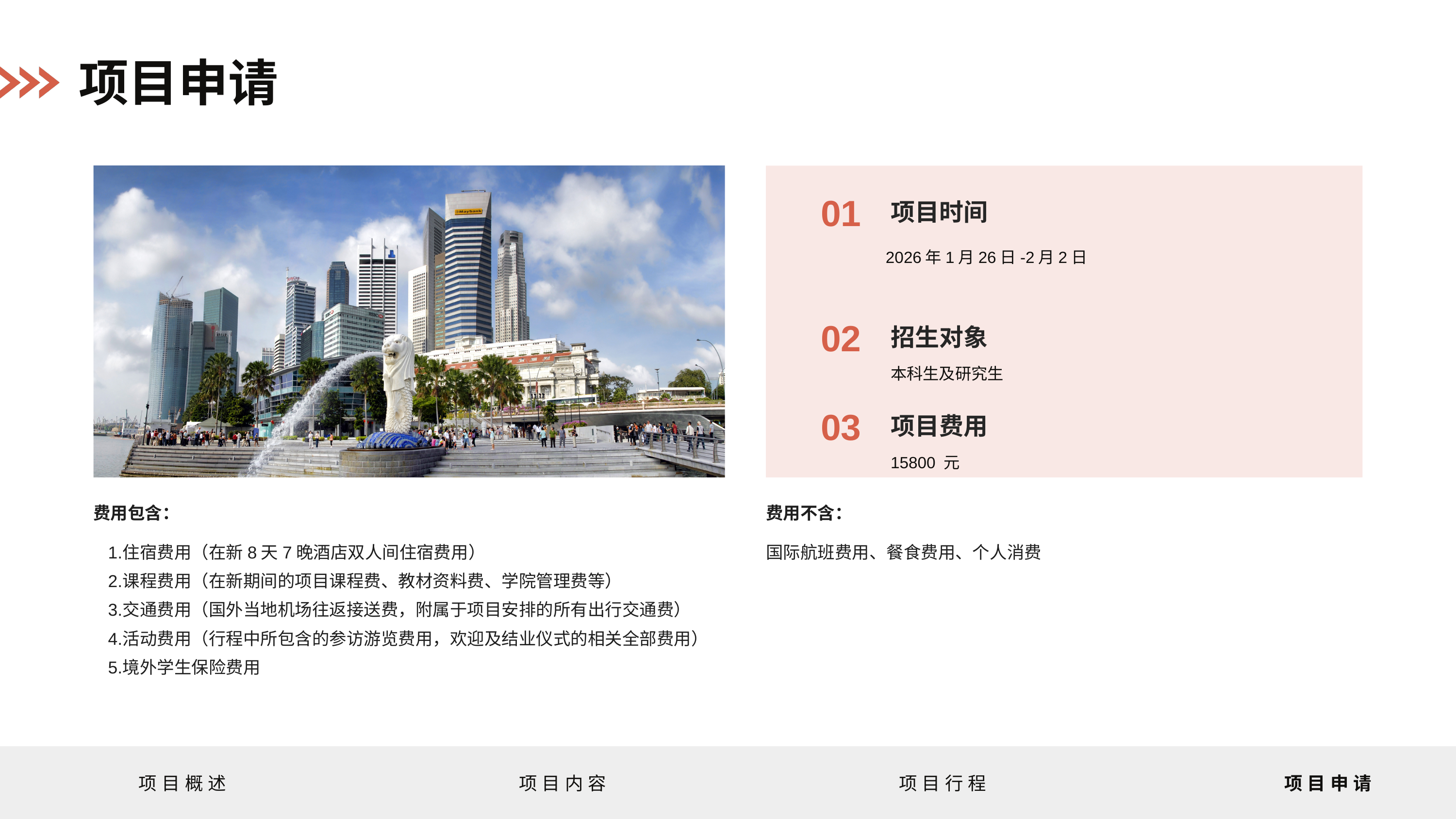

项目申请

项目时间
01
2026年1月26日-2月2日
招生对象
02
本科生及研究生
项目费用
03
15800 元
费用包含：
费用不含：
住宿费用（在新8天7晚酒店双人间住宿费用）
课程费用（在新期间的项目课程费、教材资料费、学院管理费等）
交通费用（国外当地机场往返接送费，附属于项目安排的所有出行交通费）
活动费用（行程中所包含的参访游览费用，欢迎及结业仪式的相关全部费用）
境外学生保险费用
国际航班费用、餐食费用、个人消费

项目申请
项目概述
项目内容
项目行程